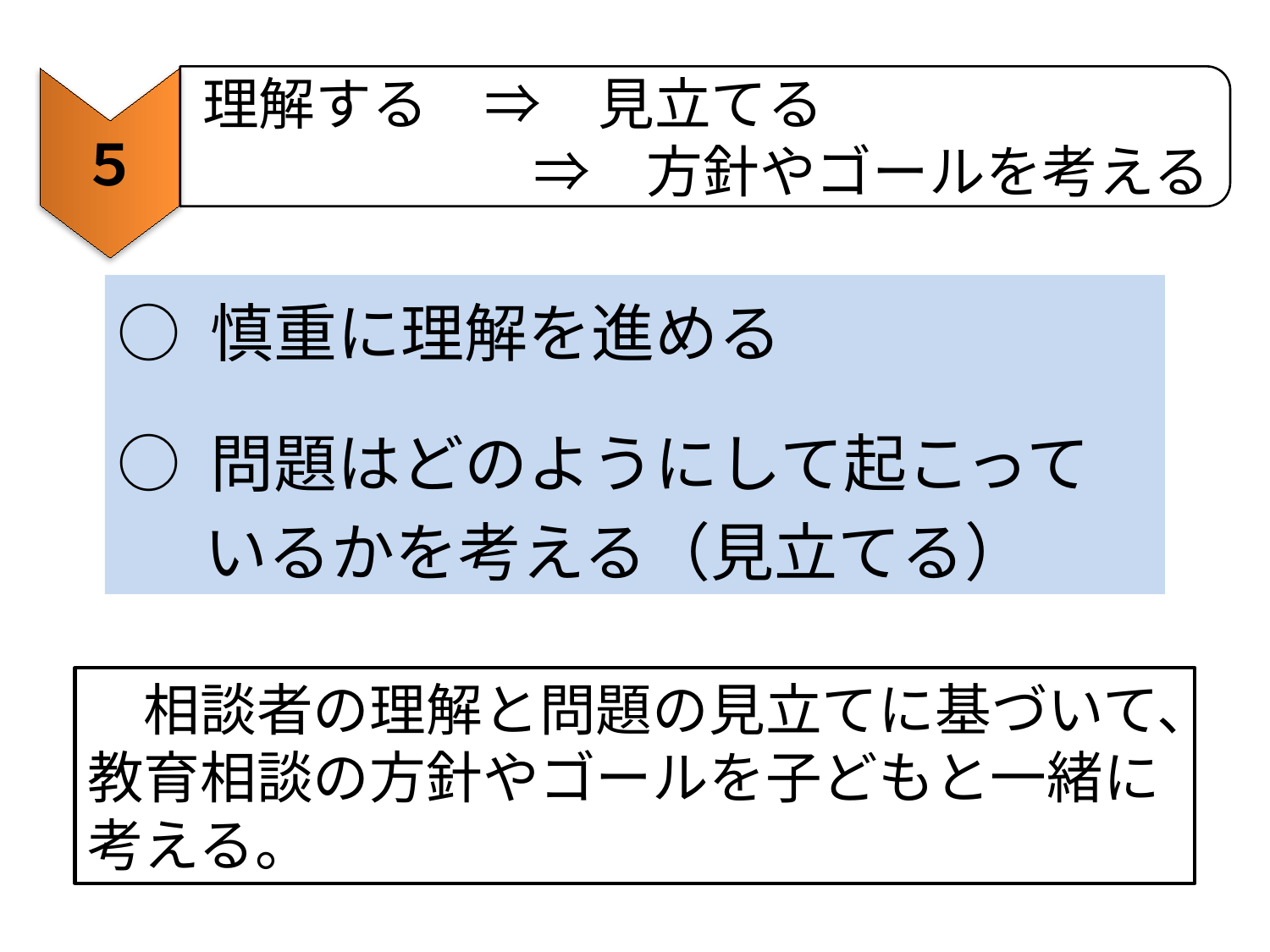

理解する　⇒　見立てる
　⇒　方針やゴールを考える

５
○ 慎重に理解を進める
○ 問題はどのようにして起こっているかを考える（見立てる）
　相談者の理解と問題の見立てに基づいて、教育相談の方針やゴールを子どもと一緒に考える。